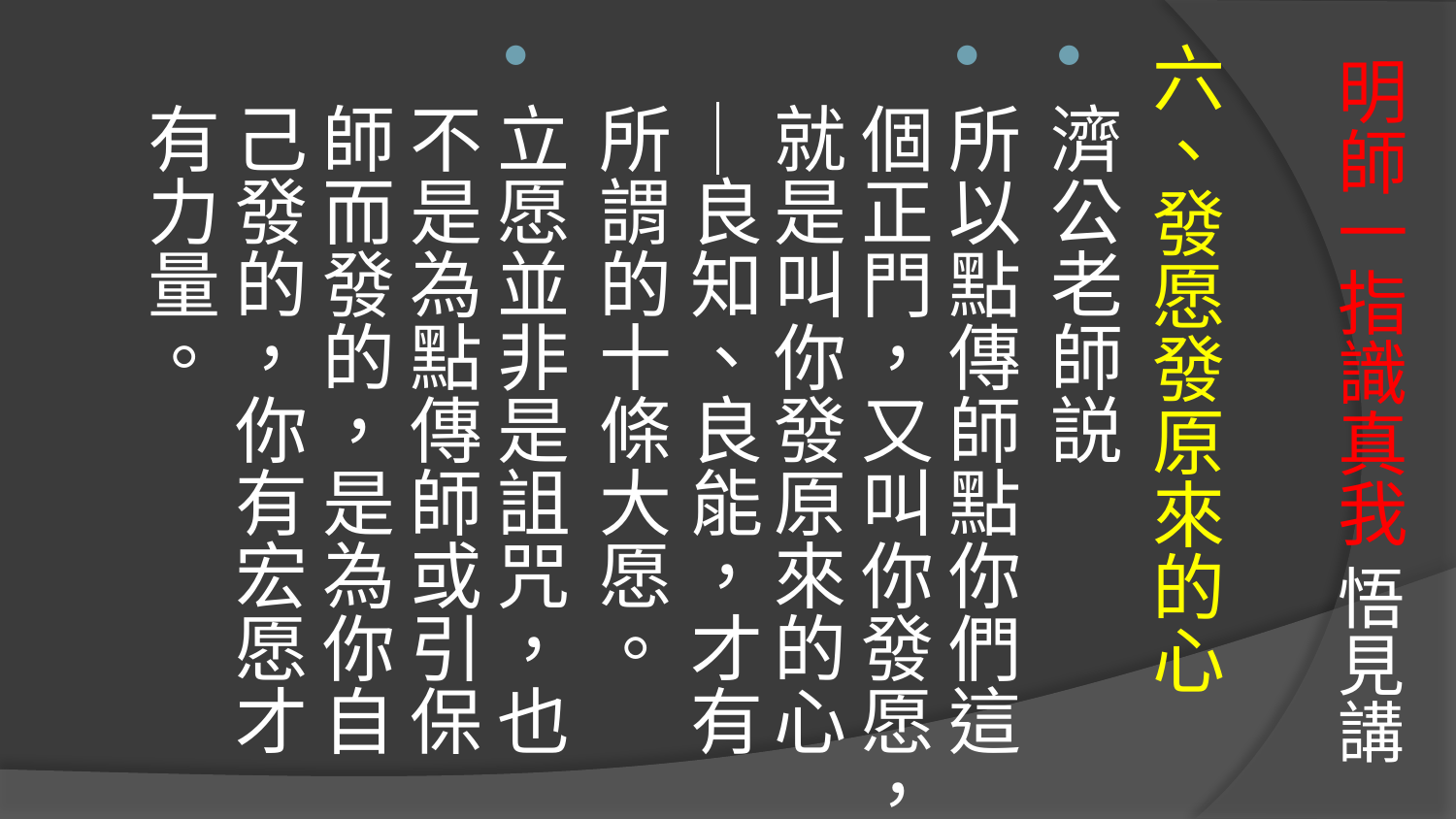

六、發愿發原來的心
濟公老師説
所以點傳師點你們這個正門，又叫你發愿，就是叫你發原來的心─良知、良能，才有所謂的十條大愿。
立愿並非是詛咒，也不是為點傳師或引保師而發的，是為你自己發的，你有宏愿才有力量。

# 明師一指識真我 悟見講